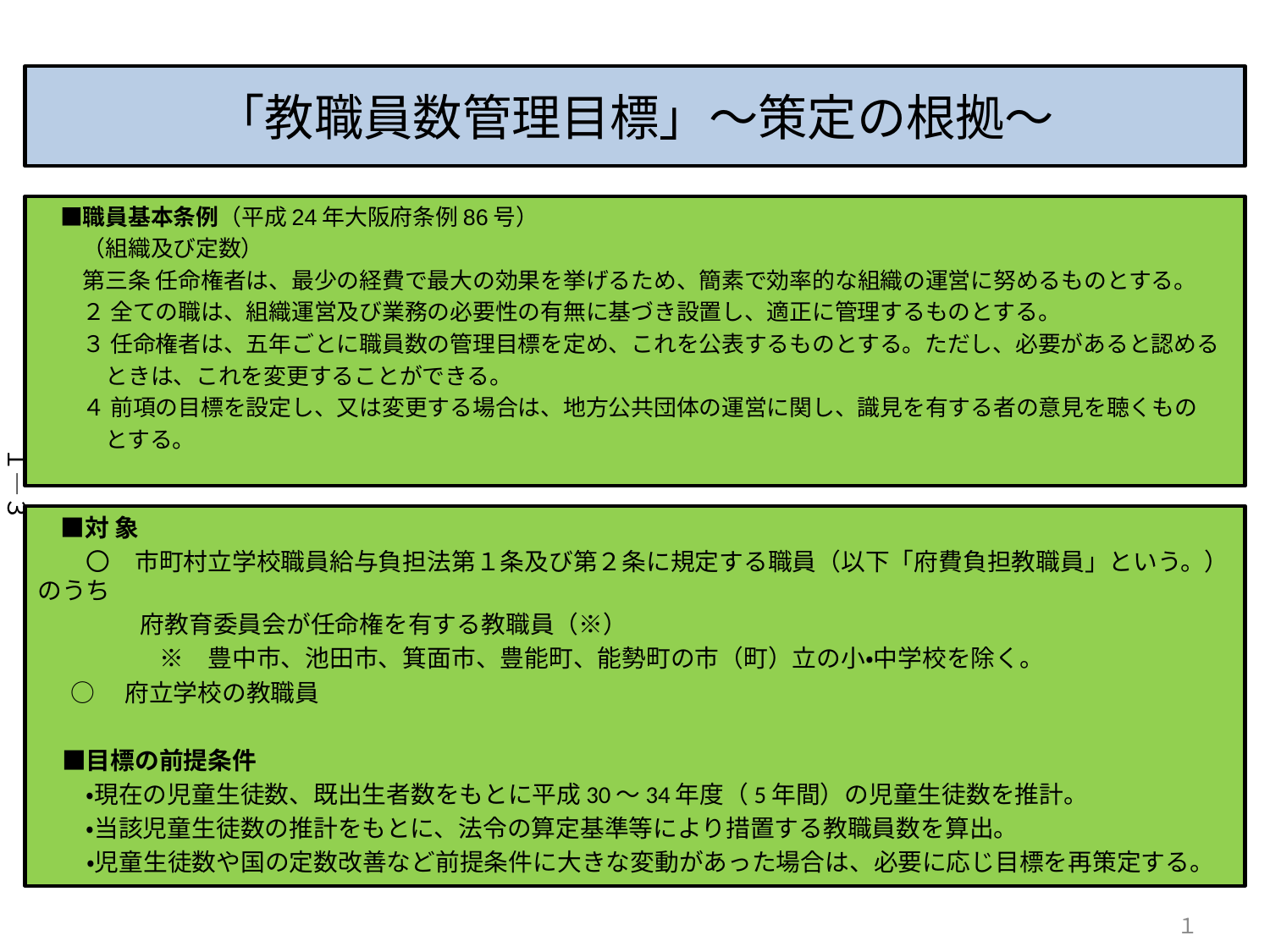

# 「教職員数管理目標」～策定の根拠～
　■職員基本条例（平成24年大阪府条例86号）
　　（組織及び定数）
　　第三条 任命権者は、最少の経費で最大の効果を挙げるため、簡素で効率的な組織の運営に努めるものとする。
　　２ 全ての職は、組織運営及び業務の必要性の有無に基づき設置し、適正に管理するものとする。
　　３ 任命権者は、五年ごとに職員数の管理目標を定め、これを公表するものとする。ただし、必要があると認める
　　　ときは、これを変更することができる。
　　４ 前項の目標を設定し、又は変更する場合は、地方公共団体の運営に関し、識見を有する者の意見を聴くもの
　　　とする。
１―３
　■対 象
　　〇　市町村立学校職員給与負担法第１条及び第２条に規定する職員（以下「府費負担教職員」という。）のうち
　　　　 府教育委員会が任命権を有する教職員（※）
　　　　　※　豊中市、池田市、箕面市、豊能町、能勢町の市（町）立の小・中学校を除く。
      ○　府立学校の教職員

　■目標の前提条件
　　・現在の児童生徒数、既出生者数をもとに平成30～34年度（5年間）の児童生徒数を推計。
　　・当該児童生徒数の推計をもとに、法令の算定基準等により措置する教職員数を算出。
　　・児童生徒数や国の定数改善など前提条件に大きな変動があった場合は、必要に応じ目標を再策定する。
１